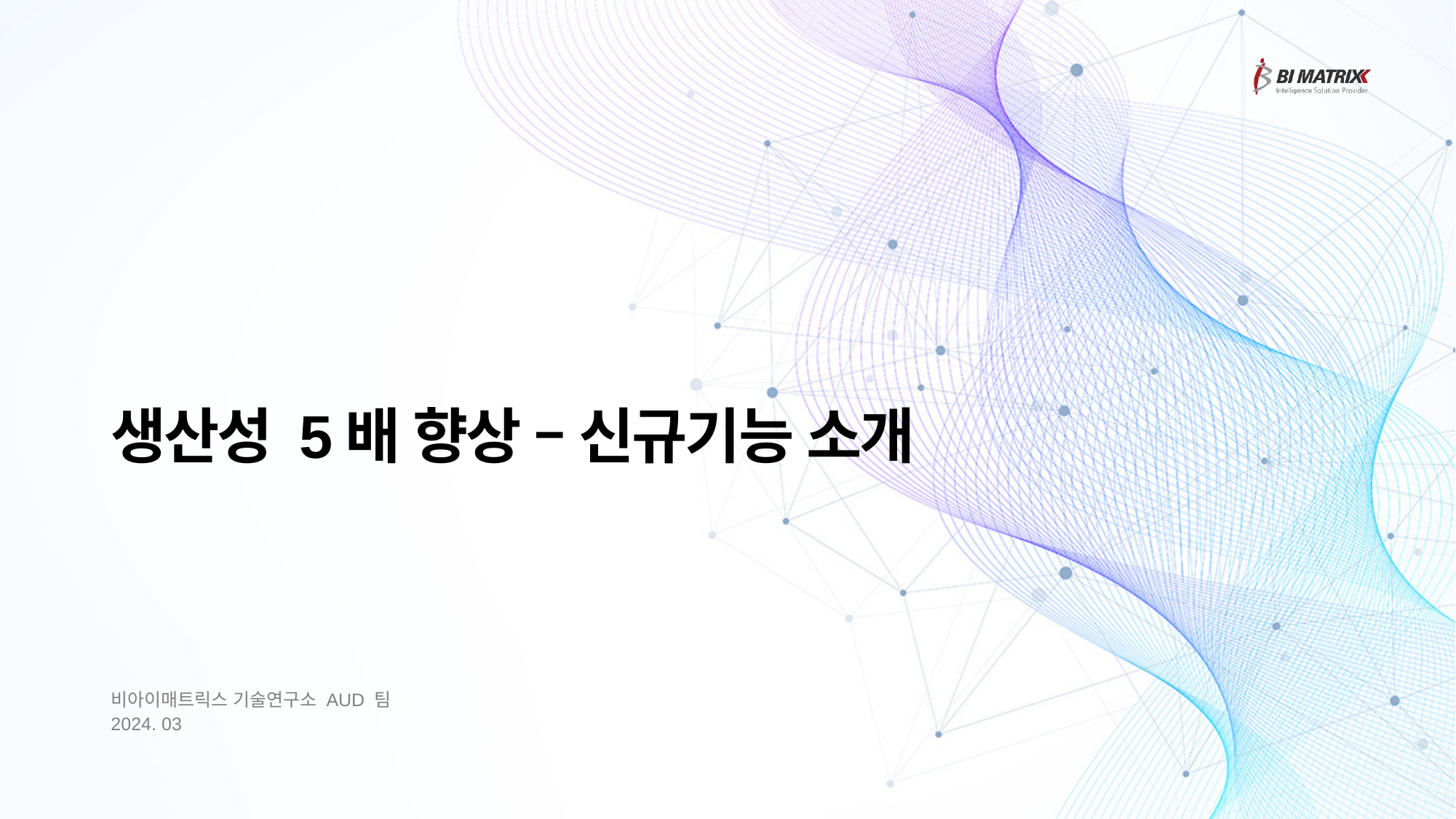

# 생산성 5배 향상 – 신규기능 소개

비아이매트릭스 기술연구소 AUD 팀
2024. 03